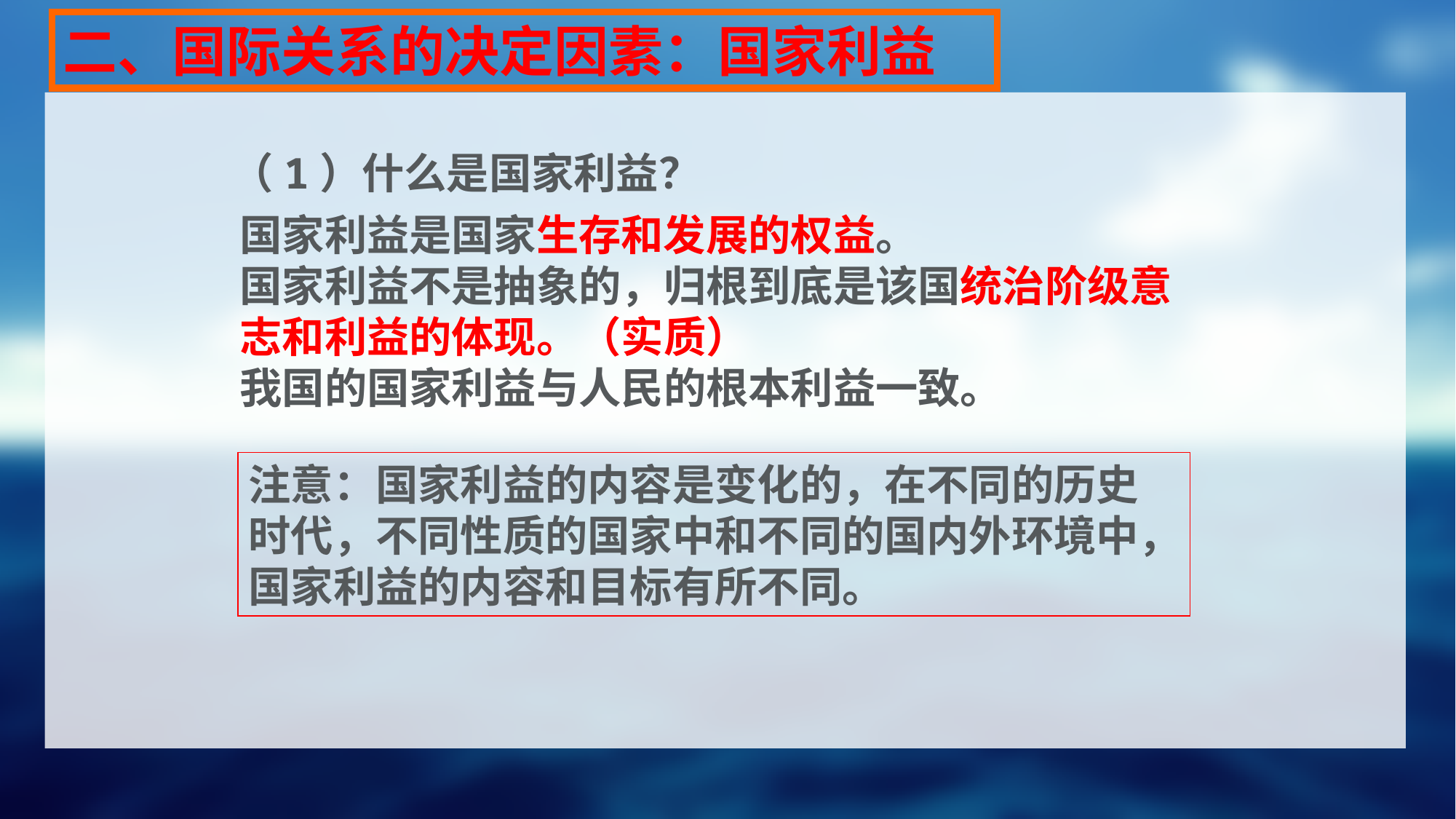

二、国际关系的决定因素：国家利益
（1）什么是国家利益？
国家利益是国家生存和发展的权益。
国家利益不是抽象的，归根到底是该国统治阶级意志和利益的体现。（实质）
我国的国家利益与人民的根本利益一致。
注意：国家利益的内容是变化的，在不同的历史时代，不同性质的国家中和不同的国内外环境中，国家利益的内容和目标有所不同。